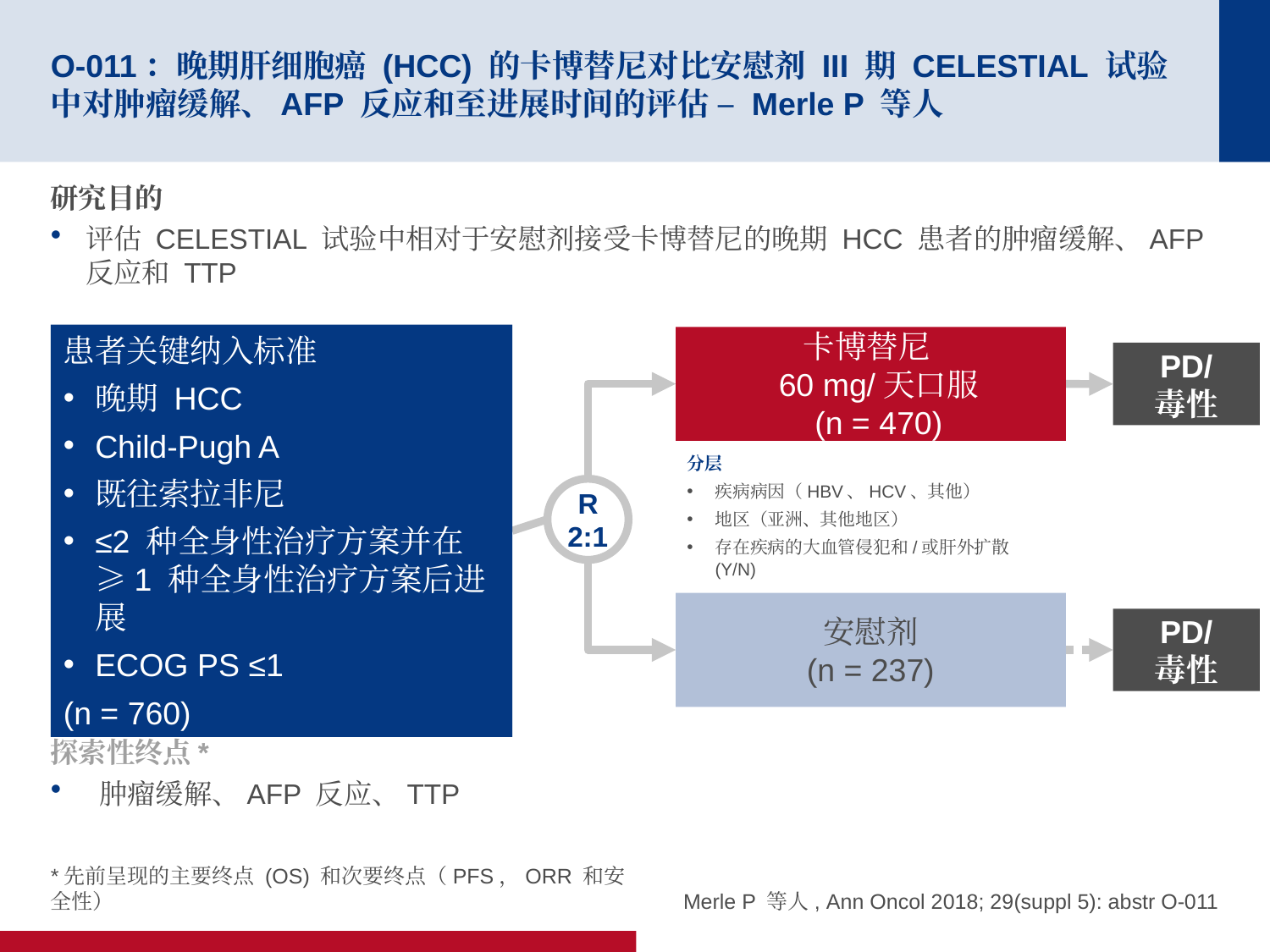

# O-011：晚期肝细胞癌 (HCC) 的卡博替尼对比安慰剂 III 期 CELESTIAL 试验中对肿瘤缓解、AFP 反应和至进展时间的评估 – Merle P 等人
研究目的
评估 CELESTIAL 试验中相对于安慰剂接受卡博替尼的晚期 HCC 患者的肿瘤缓解、AFP 反应和 TTP
患者关键纳入标准
晚期 HCC
Child-Pugh A
既往索拉非尼
≤2 种全身性治疗方案并在 ≥1 种全身性治疗方案后进展
ECOG PS ≤1
(n = 760)
卡博替尼
 60 mg/天口服
 (n = 470)
PD/
毒性
分层
疾病病因（HBV、HCV、其他）
地区（亚洲、其他地区）
存在疾病的大血管侵犯和/或肝外扩散 (Y/N)
R
2:1
安慰剂
(n = 237)
PD/
毒性
探索性终点*
 肿瘤缓解、AFP 反应、TTP

*先前呈现的主要终点 (OS) 和次要终点（PFS，ORR 和安全性）
Merle P 等人, Ann Oncol 2018; 29(suppl 5): abstr O-011